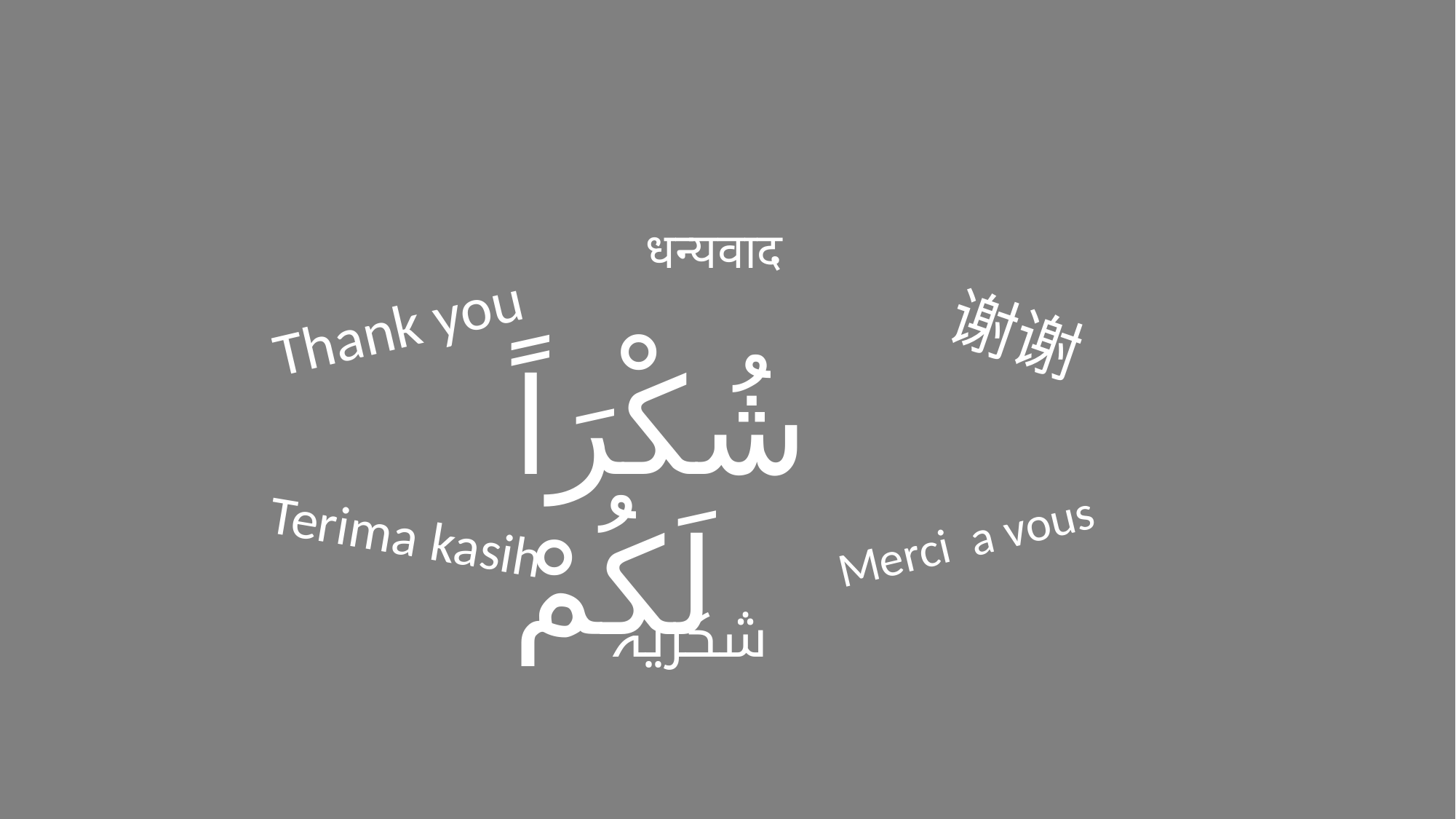

धन्यवाद
Thank you
谢谢
شُكْرَاً لَكُمْ
Terima kasih
Merci  a vous
شکریہ